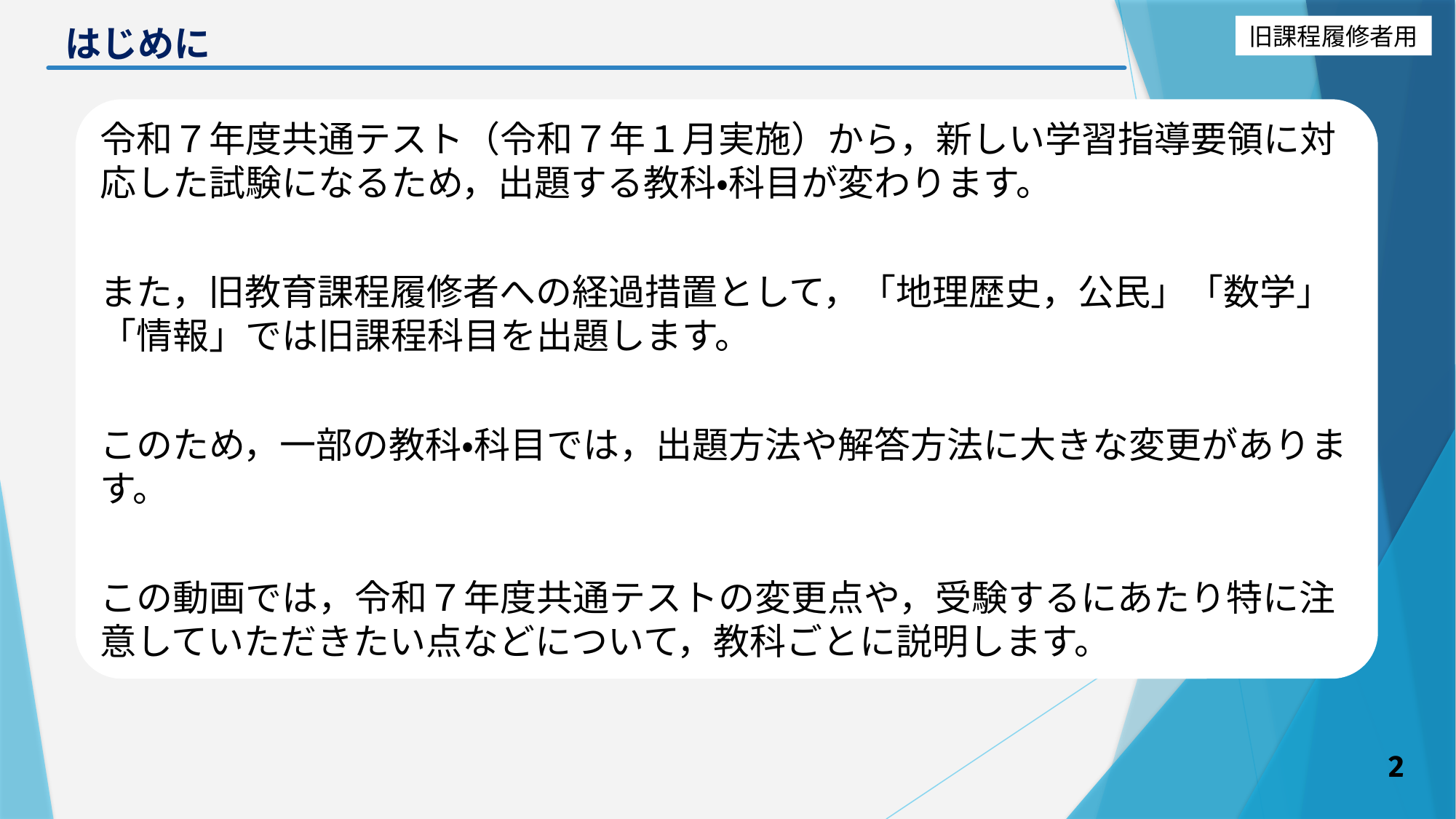

# はじめに
令和７年度共通テスト（令和７年１月実施）から，新しい学習指導要領に対応した試験になるため，出題する教科・科目が変わります。

また，旧教育課程履修者への経過措置として，「地理歴史，公民」「数学」「情報」では旧課程科目を出題します。

このため，一部の教科・科目では，出題方法や解答方法に大きな変更があります。

この動画では，令和７年度共通テストの変更点や，受験するにあたり特に注意していただきたい点などについて，教科ごとに説明します。
2